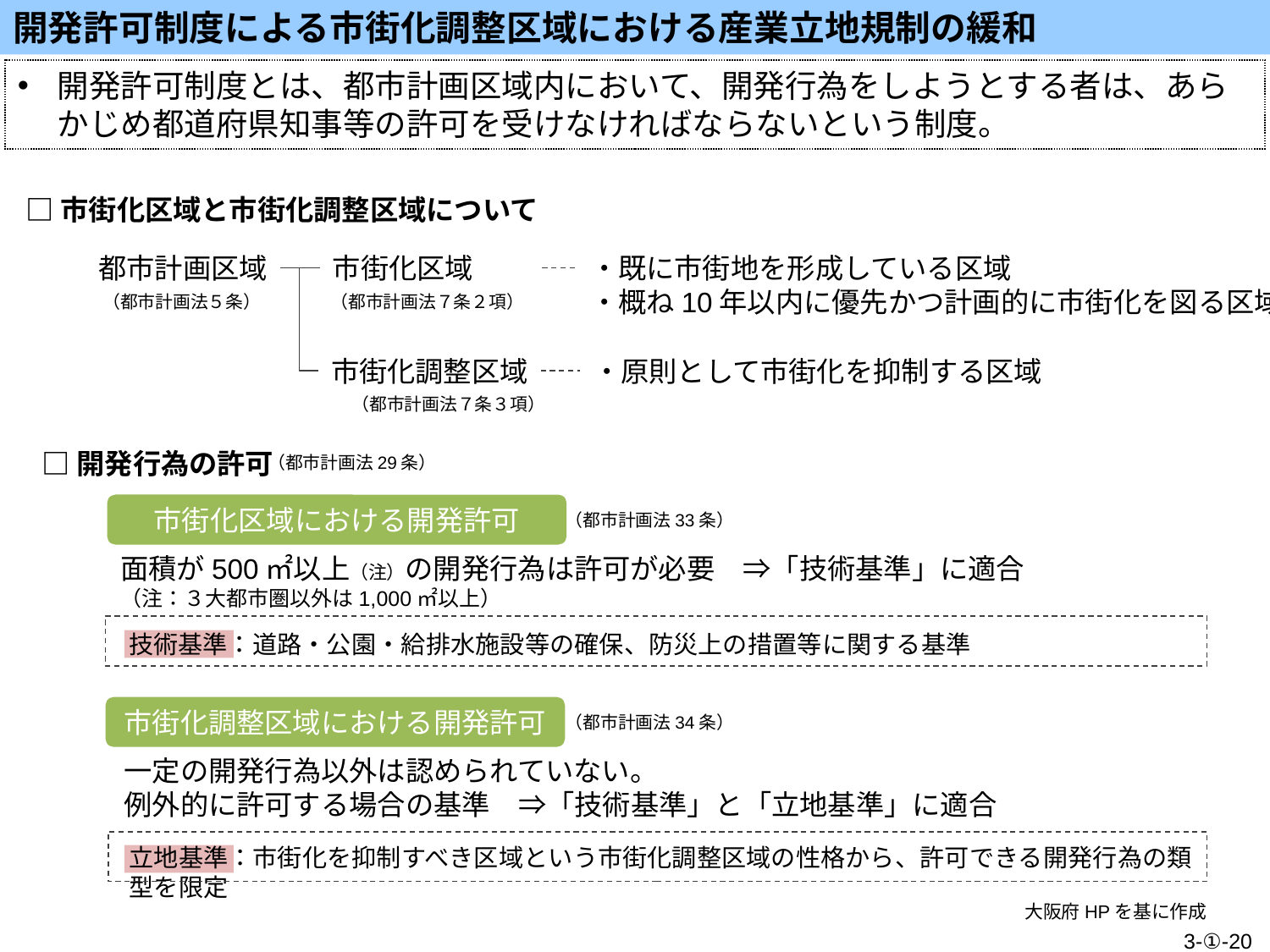

開発許可制度による市街化調整区域における産業立地規制の緩和
開発許可制度とは、都市計画区域内において、開発行為をしようとする者は、あらかじめ都道府県知事等の許可を受けなければならないという制度。
□市街化区域と市街化調整区域について

・既に市街地を形成している区域
・概ね10年以内に優先かつ計画的に市街化を図る区域
都市計画区域
市街化区域
（都市計画法７条２項）
（都市計画法５条）
市街化調整区域
・原則として市街化を抑制する区域
（都市計画法７条３項）
□開発行為の許可
（都市計画法29条）
市街化区域における開発許可
（都市計画法33条）
面積が500㎡以上（注）の開発行為は許可が必要　⇒「技術基準」に適合
（注：３大都市圏以外は1,000㎡以上）

技術基準：道路・公園・給排水施設等の確保、防災上の措置等に関する基準

市街化調整区域における開発許可
（都市計画法34条）
一定の開発行為以外は認められていない。
例外的に許可する場合の基準　⇒「技術基準」と「立地基準」に適合

立地基準：市街化を抑制すべき区域という市街化調整区域の性格から、許可できる開発行為の類型を限定

大阪府HPを基に作成
3-①-20